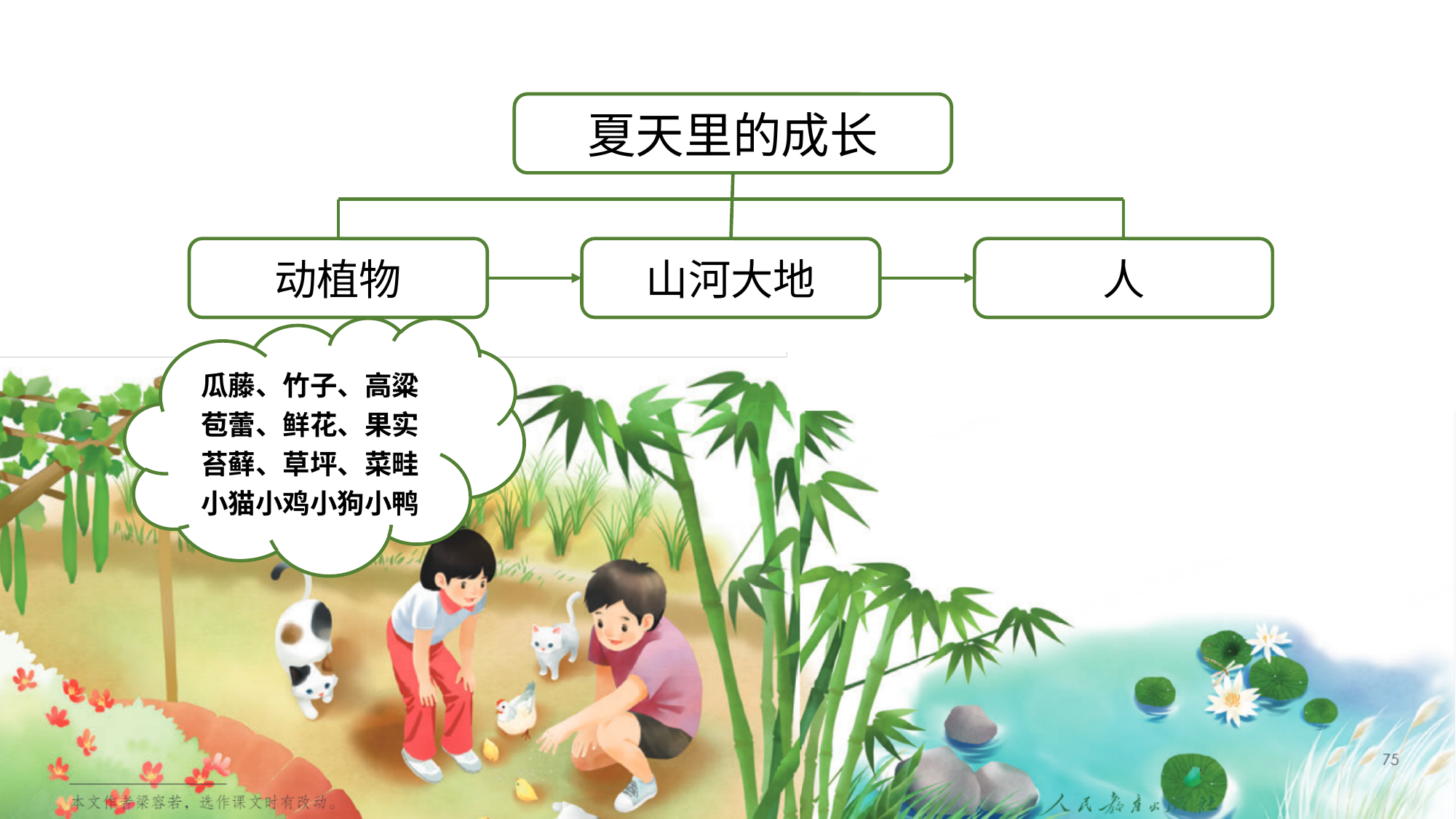

夏天里的成长
动植物
山河大地
人
瓜藤、竹子、高粱
苞蕾、鲜花、果实
苔藓、草坪、菜畦
小猫小鸡小狗小鸭